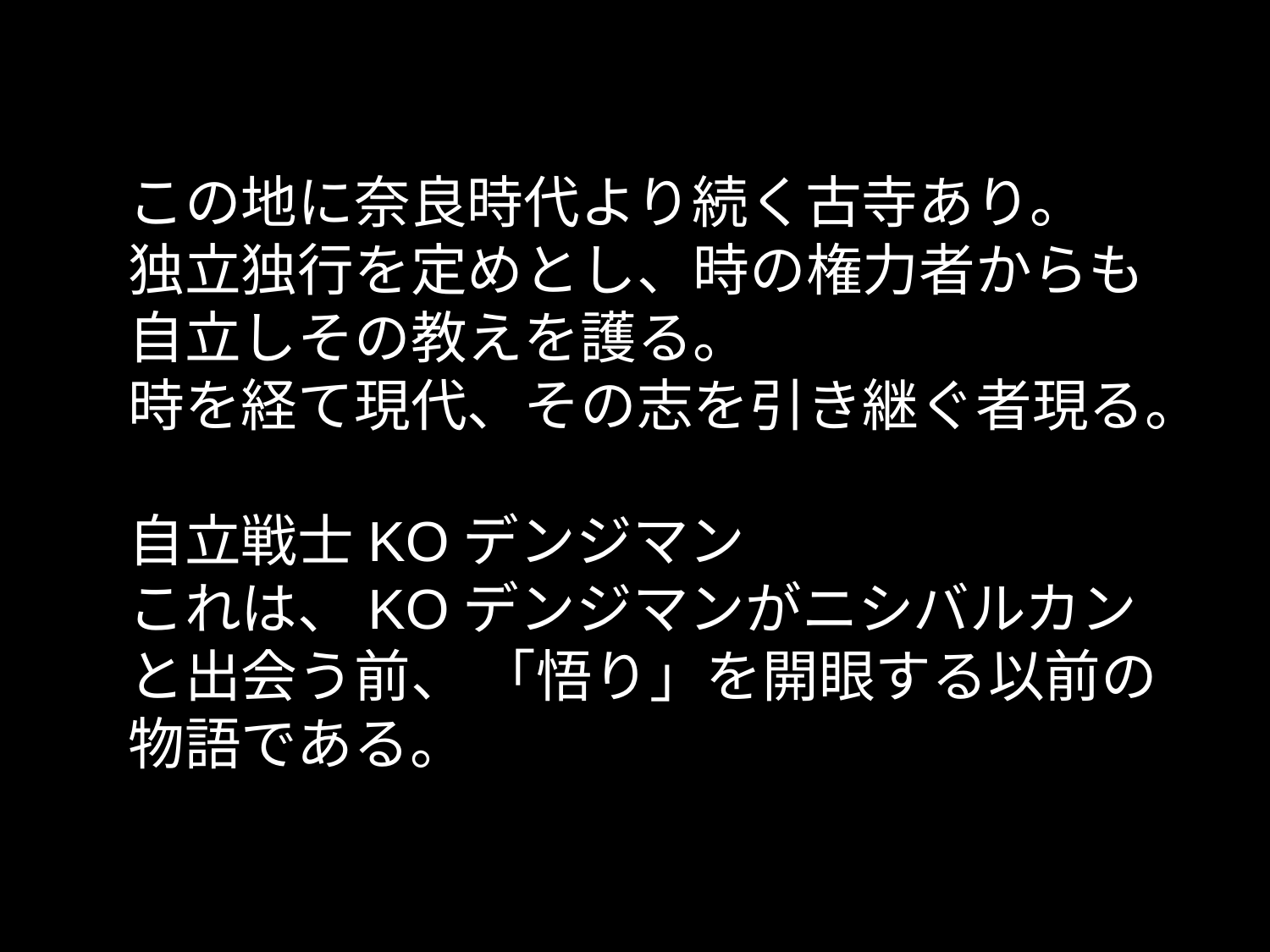

# この地に奈良時代より続く古寺あり。 独立独行を定めとし、時の権力者からも自立しその教えを護る。 時を経て現代、その志を引き継ぐ者現る。 自立戦士KOデンジマン これは、KOデンジマンがニシバルカンと出会う前、 「悟り」を開眼する以前の物語である。